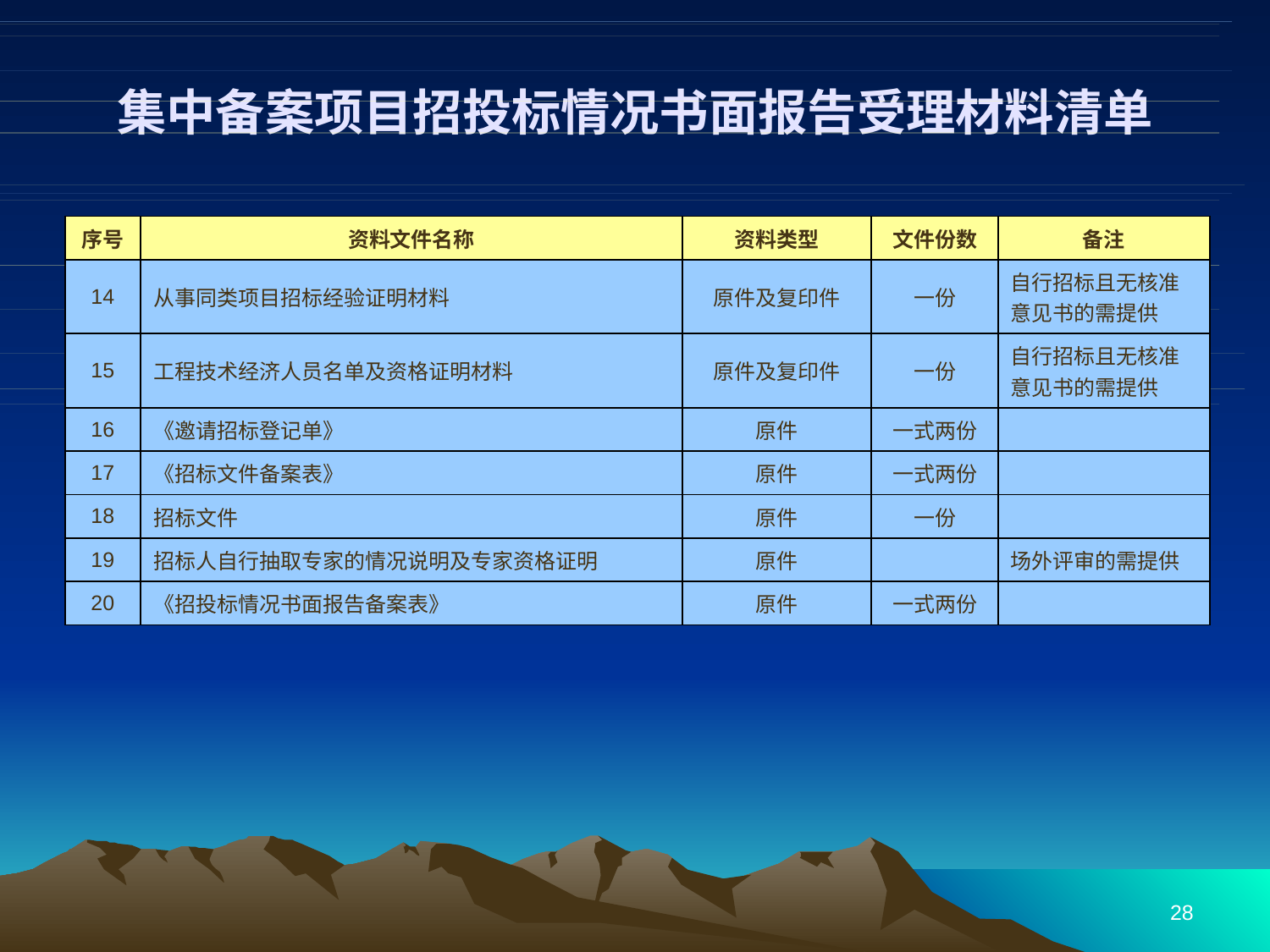

# 集中备案项目招投标情况书面报告受理材料清单

| 序号 | 资料文件名称 | 资料类型 | 文件份数 | 备注 |
| --- | --- | --- | --- | --- |
| 14 | 从事同类项目招标经验证明材料 | 原件及复印件 | 一份 | 自行招标且无核准意见书的需提供 |
| 15 | 工程技术经济人员名单及资格证明材料 | 原件及复印件 | 一份 | 自行招标且无核准意见书的需提供 |
| 16 | 《邀请招标登记单》 | 原件 | 一式两份 |  |
| 17 | 《招标文件备案表》 | 原件 | 一式两份 |  |
| 18 | 招标文件 | 原件 | 一份 |  |
| 19 | 招标人自行抽取专家的情况说明及专家资格证明 | 原件 |  | 场外评审的需提供 |
| 20 | 《招投标情况书面报告备案表》 | 原件 | 一式两份 |  |

28